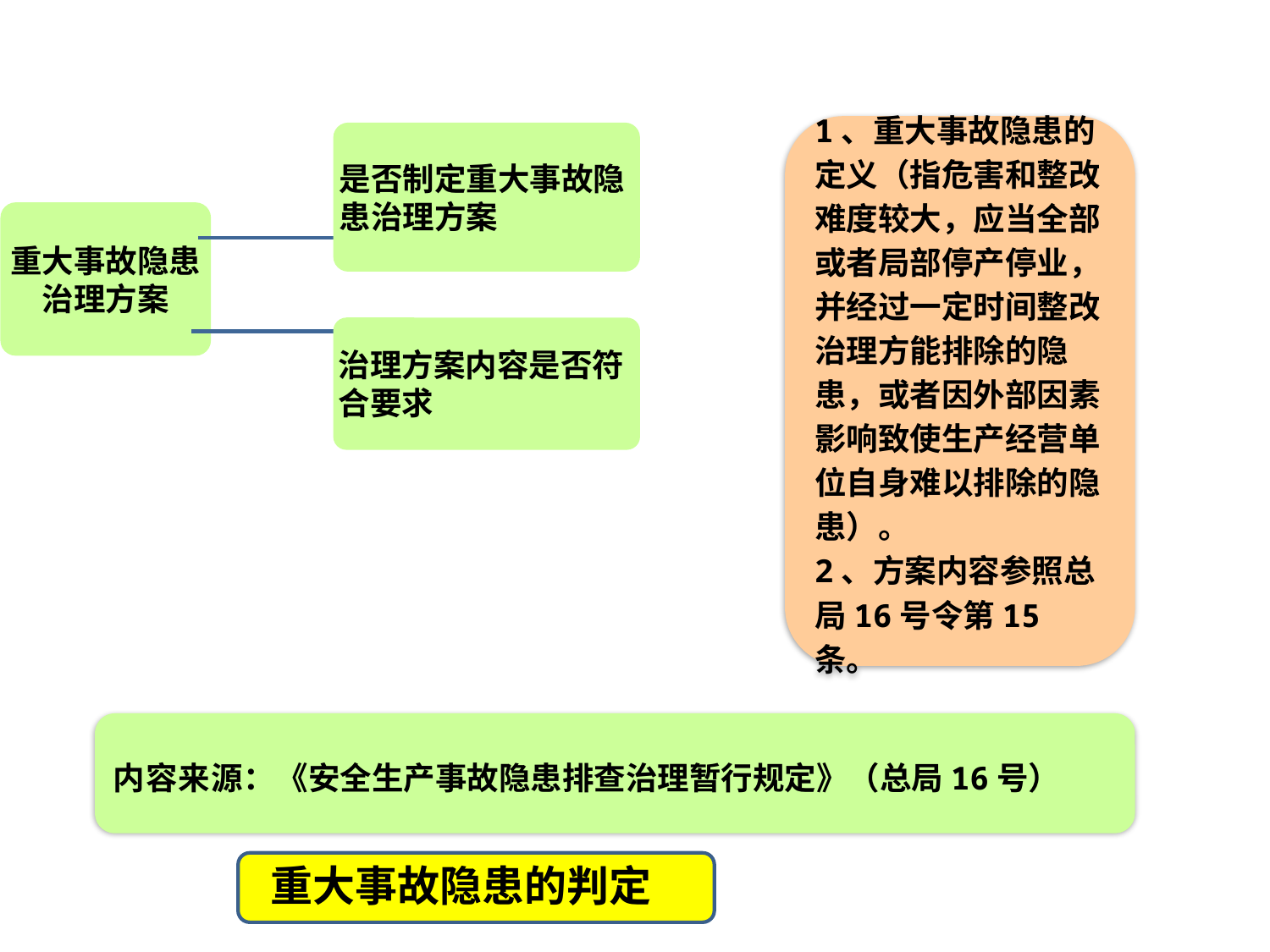

重大事故隐患治理方案
是否制定重大事故隐患治理方案
治理方案内容是否符合要求
1、重大事故隐患的定义（指危害和整改难度较大，应当全部或者局部停产停业，并经过一定时间整改治理方能排除的隐患，或者因外部因素影响致使生产经营单位自身难以排除的隐患）。
2、方案内容参照总局16号令第15条。

内容来源：《安全生产事故隐患排查治理暂行规定》（总局16号）

重大事故隐患的判定
2017年11月 莱芜